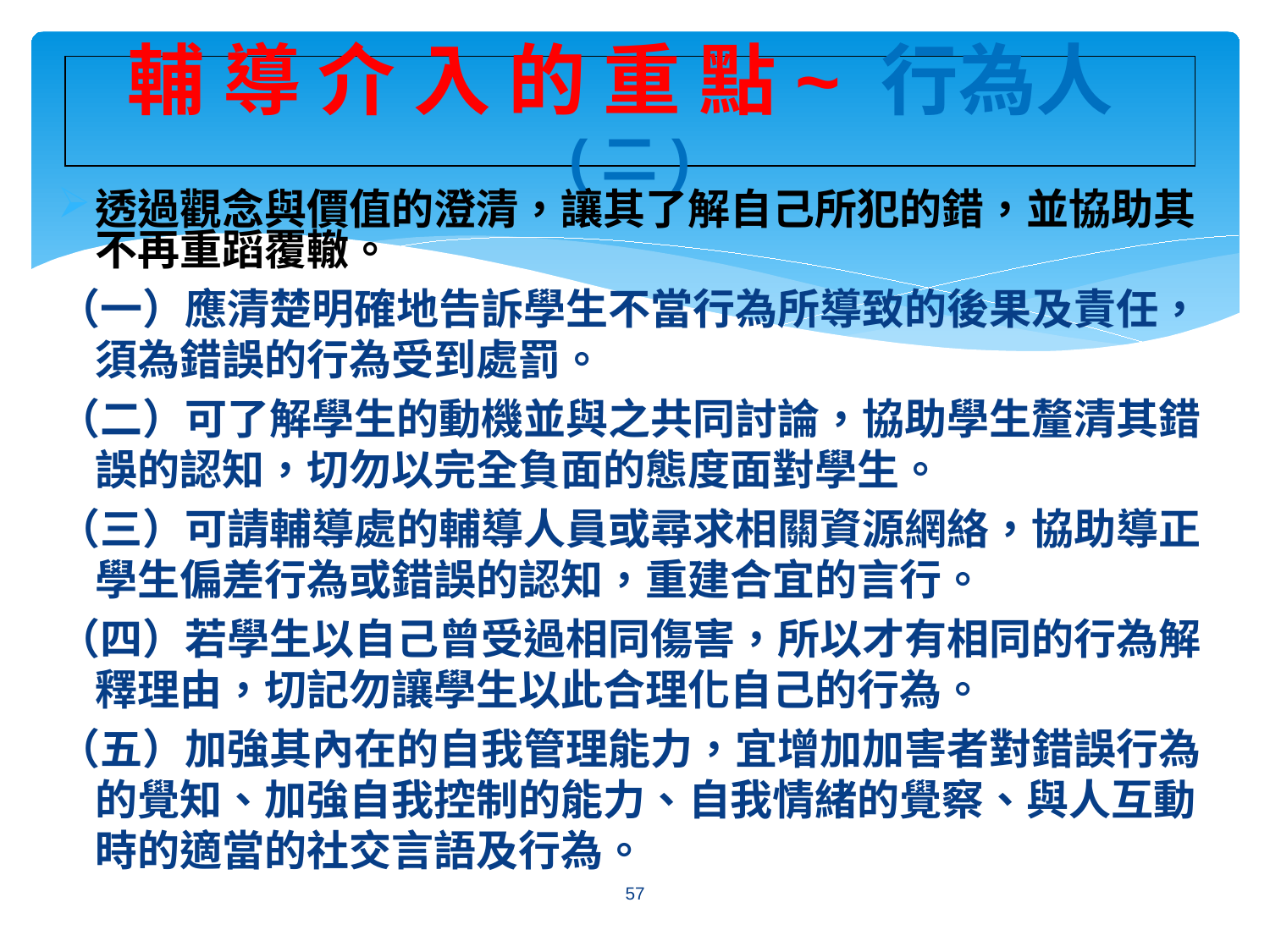

# 輔 導 介 入 的 重 點~ 行為人(二)
透過觀念與價值的澄清，讓其了解自己所犯的錯，並協助其不再重蹈覆轍。
（一）應清楚明確地告訴學生不當行為所導致的後果及責任， 須為錯誤的行為受到處罰。
（二）可了解學生的動機並與之共同討論，協助學生釐清其錯誤的認知，切勿以完全負面的態度面對學生。
（三）可請輔導處的輔導人員或尋求相關資源網絡，協助導正學生偏差行為或錯誤的認知，重建合宜的言行。
（四）若學生以自己曾受過相同傷害，所以才有相同的行為解釋理由，切記勿讓學生以此合理化自己的行為。
（五）加強其內在的自我管理能力，宜增加加害者對錯誤行為的覺知、加強自我控制的能力、自我情緒的覺察、與人互動時的適當的社交言語及行為。
57